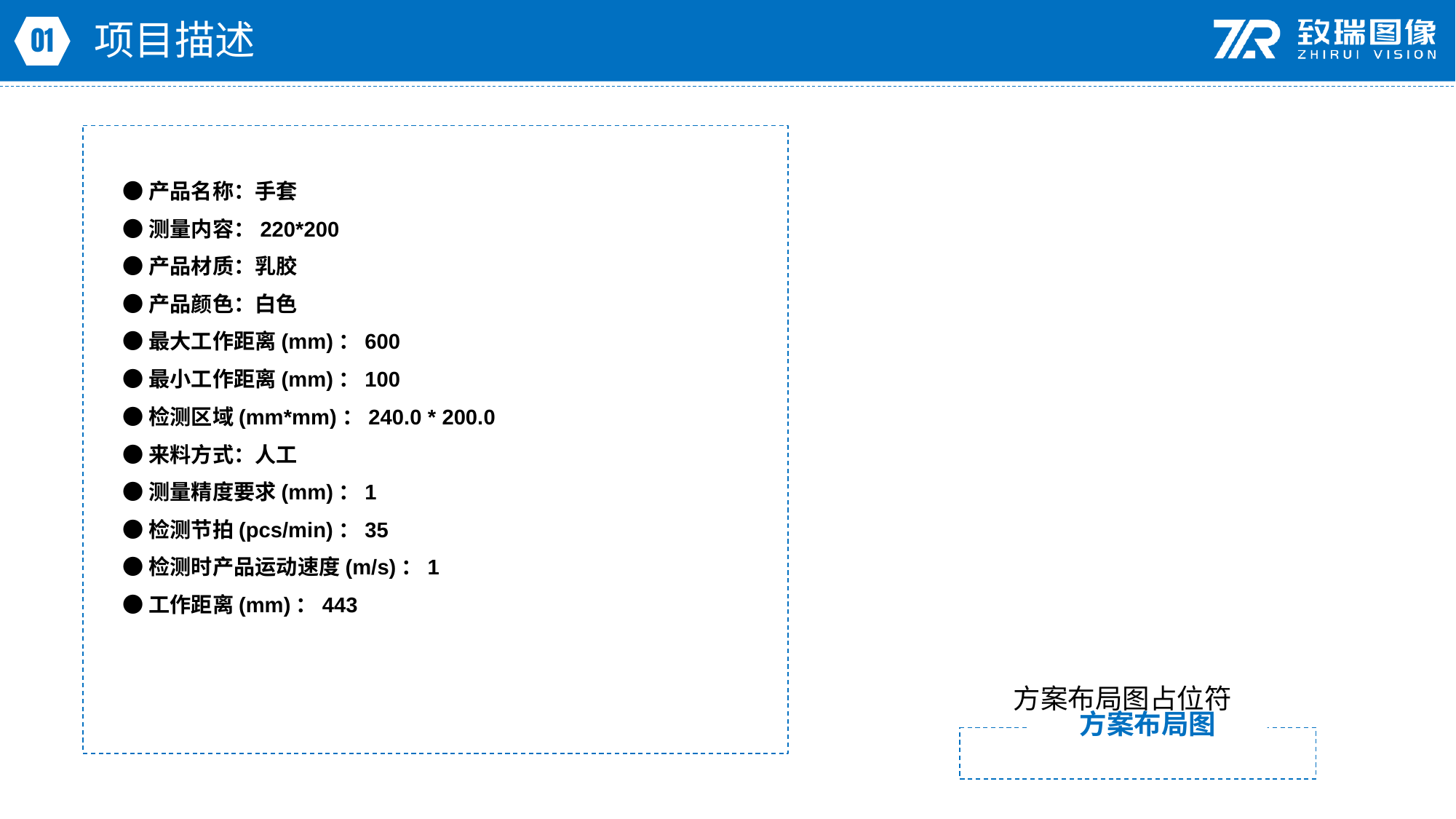

项目描述
01

●产品名称：手套
●测量内容：220*200
●产品材质：乳胶
●产品颜色：白色
●最大工作距离(mm)：600
●最小工作距离(mm)：100
●检测区域(mm*mm)：240.0 * 200.0
●来料方式：人工
●测量精度要求(mm)：1
●检测节拍(pcs/min)：35
●检测时产品运动速度(m/s)：1
●工作距离(mm)：443
方案布局图占位符
方案布局图